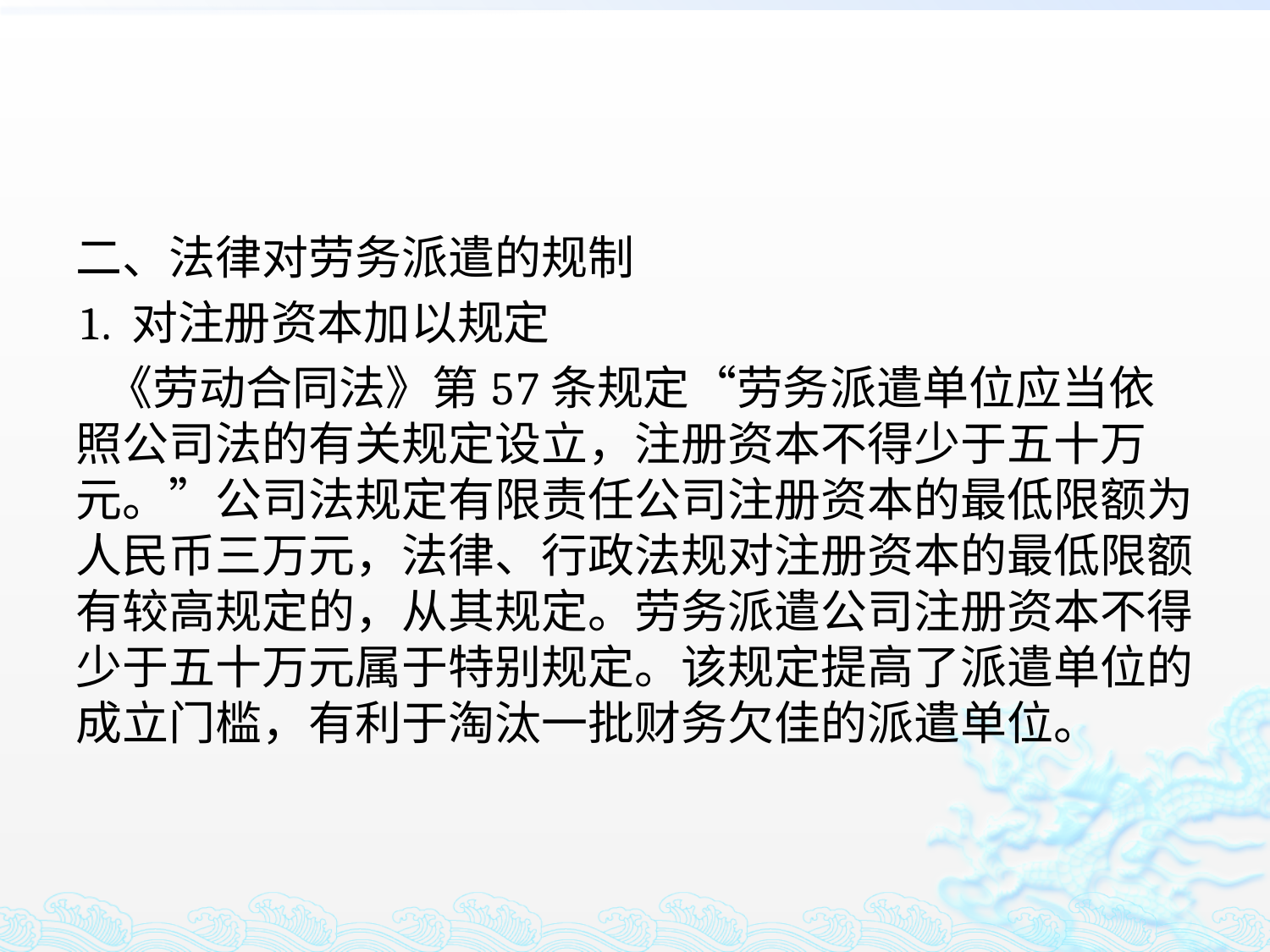

#
二、法律对劳务派遣的规制
1. 对注册资本加以规定
  《劳动合同法》第57条规定“劳务派遣单位应当依照公司法的有关规定设立，注册资本不得少于五十万元。”公司法规定有限责任公司注册资本的最低限额为人民币三万元，法律、行政法规对注册资本的最低限额有较高规定的，从其规定。劳务派遣公司注册资本不得少于五十万元属于特别规定。该规定提高了派遣单位的成立门槛，有利于淘汰一批财务欠佳的派遣单位。